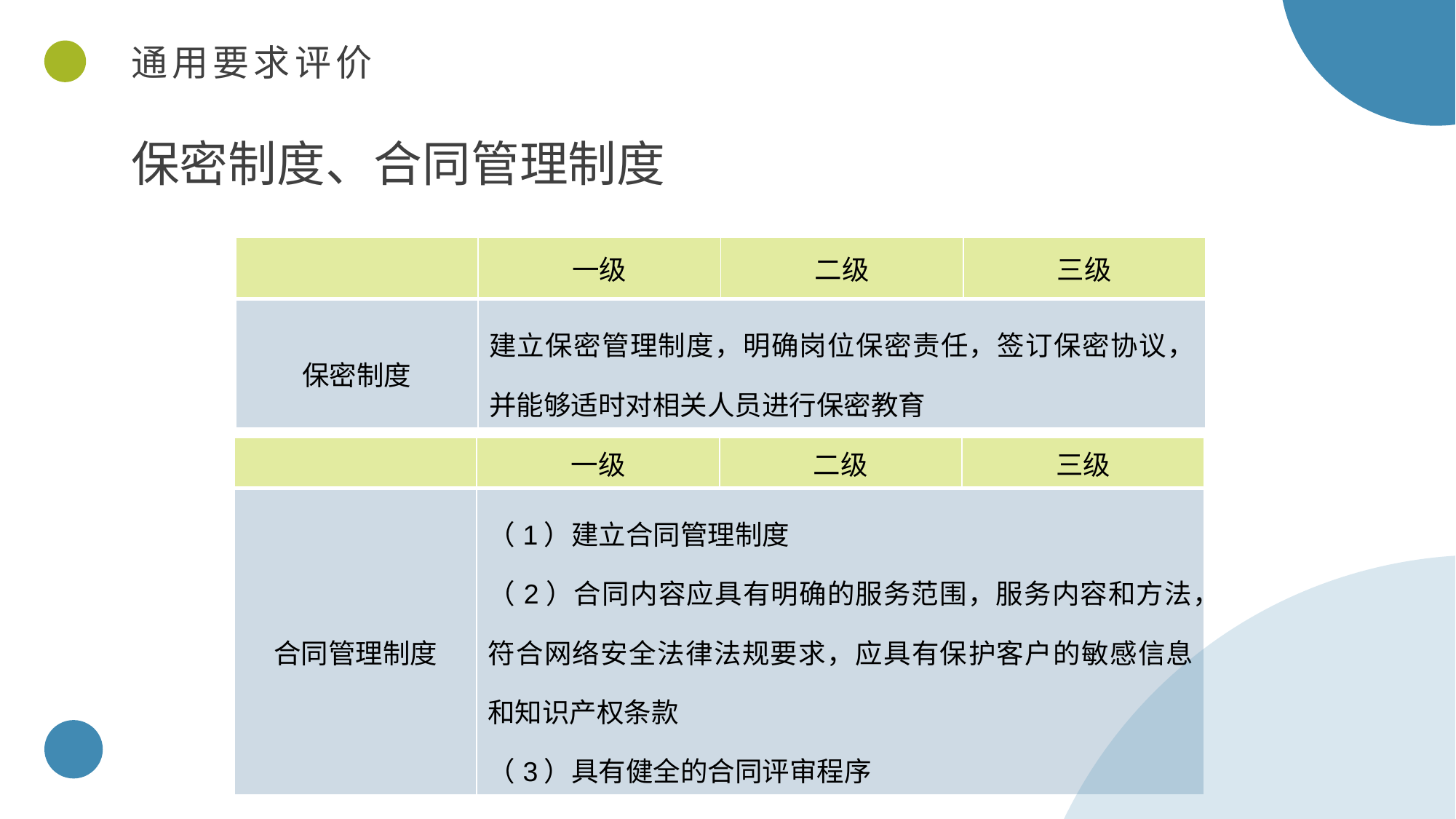

通用要求评价

保密制度、合同管理制度
|  | 一级 | 二级 | 三级 |
| --- | --- | --- | --- |
| 保密制度 | 建立保密管理制度，明确岗位保密责任，签订保密协议，并能够适时对相关人员进行保密教育 |  |  |
|  | 一级 | 二级 | 三级 |
| --- | --- | --- | --- |
| 合同管理制度 | （1）建立合同管理制度 （2）合同内容应具有明确的服务范围，服务内容和方法，符合网络安全法律法规要求，应具有保护客户的敏感信息和知识产权条款 （3）具有健全的合同评审程序 |  |  |